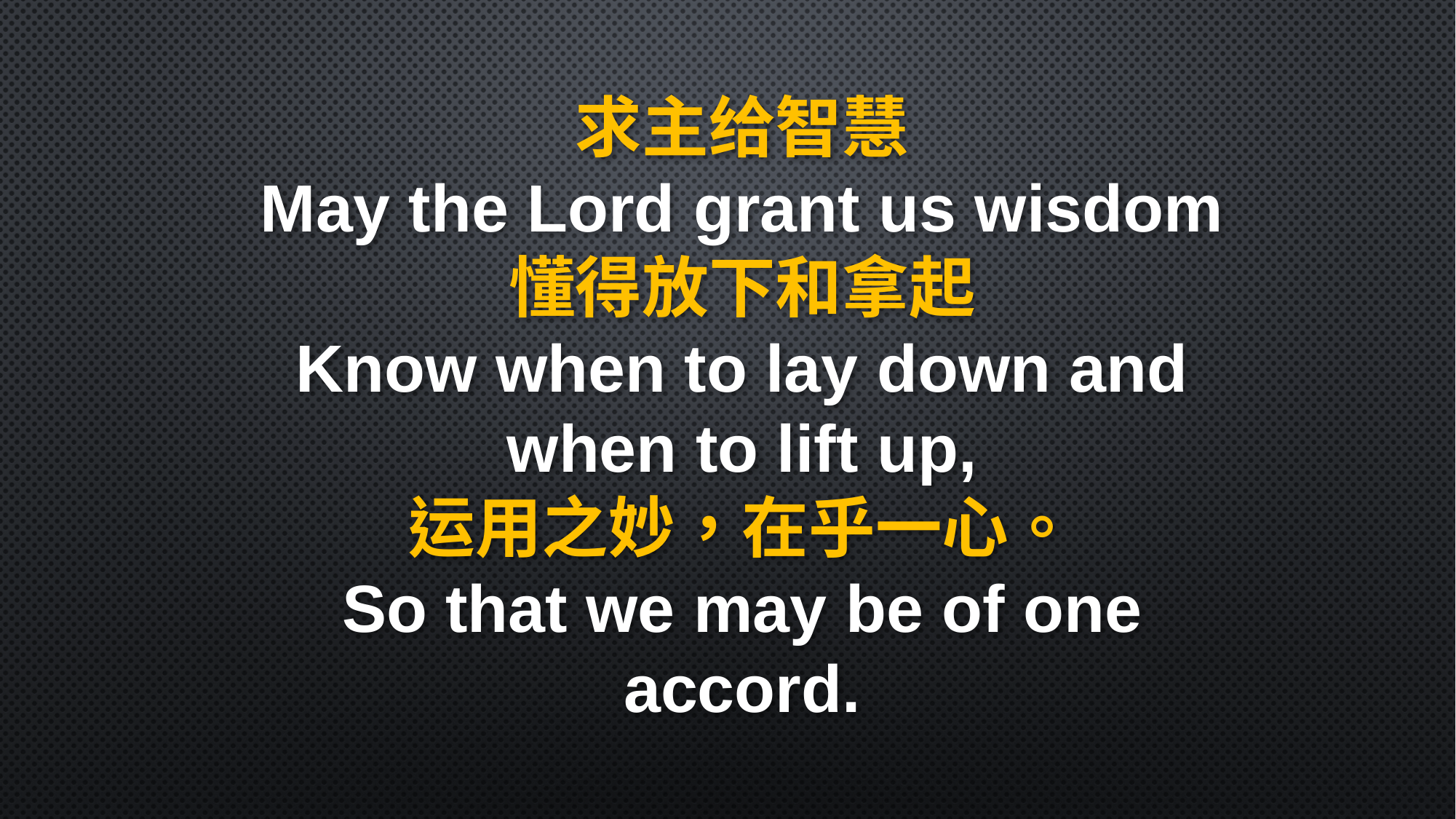

求主给智慧
May the Lord grant us wisdom
懂得放下和拿起
Know when to lay down and when to lift up,
运用之妙，在乎一心。
So that we may be of one accord.